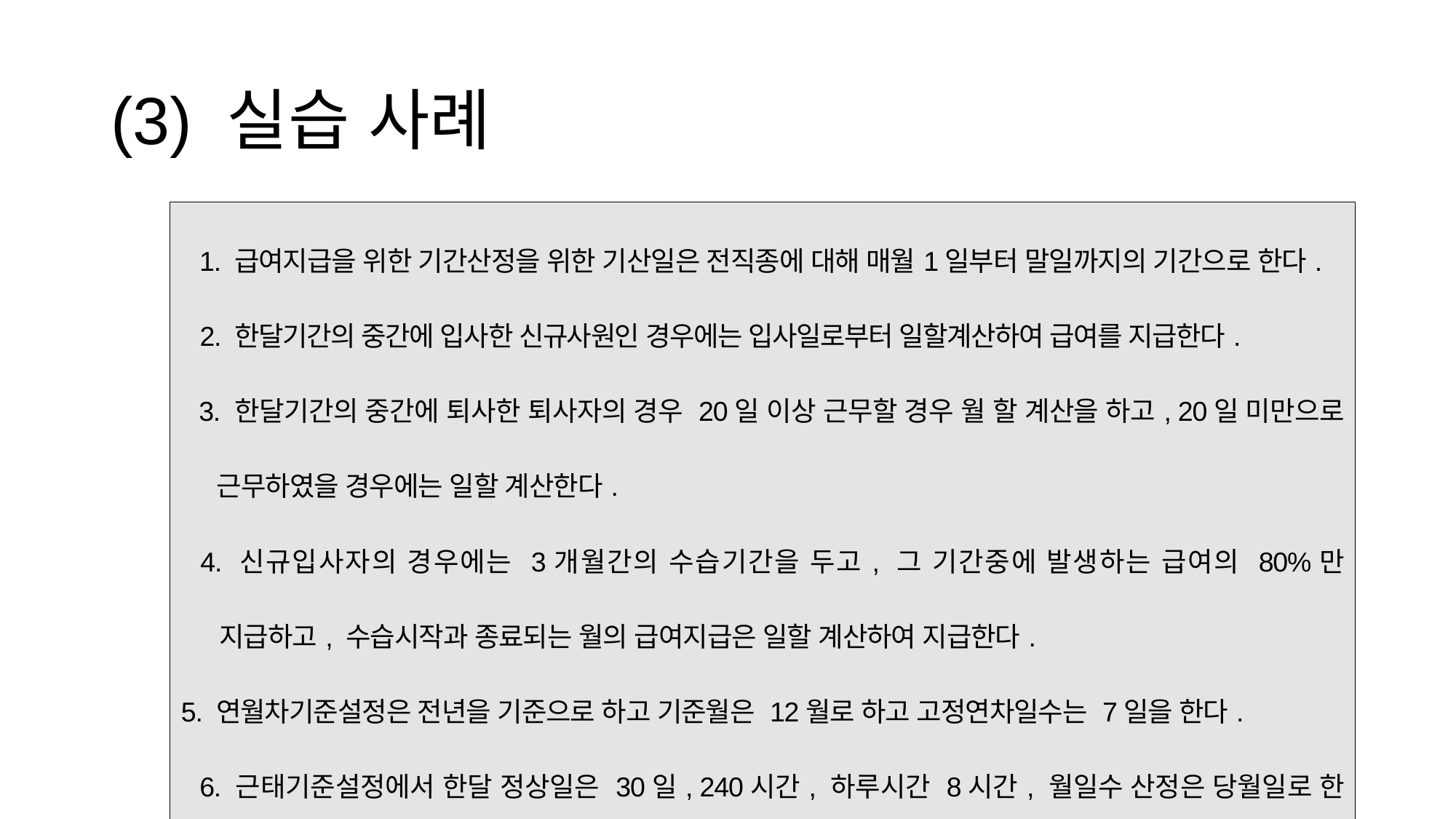

# (3) 실습 사례
| 1. 급여지급을 위한 기간산정을 위한 기산일은 전직종에 대해 매월1일부터 말일까지의 기간으로 한다. 2. 한달기간의 중간에 입사한 신규사원인 경우에는 입사일로부터 일할계산하여 급여를 지급한다. 3. 한달기간의 중간에 퇴사한 퇴사자의 경우 20일 이상 근무할 경우 월 할 계산을 하고, 20일 미만으로 근무하였을 경우에는 일할 계산한다. 4. 신규입사자의 경우에는 3개월간의 수습기간을 두고, 그 기간중에 발생하는 급여의 80%만 지급하고, 수습시작과 종료되는 월의 급여지급은 일할 계산하여 지급한다. 5. 연월차기준설정은 전년을 기준으로 하고 기준월은 12월로 하고 고정연차일수는 7일을 한다. 6. 근태기준설정에서 한달 정상일은 30일, 240시간, 하루시간 8시간, 월일수 산정은 당월일로 한다. |
| --- |